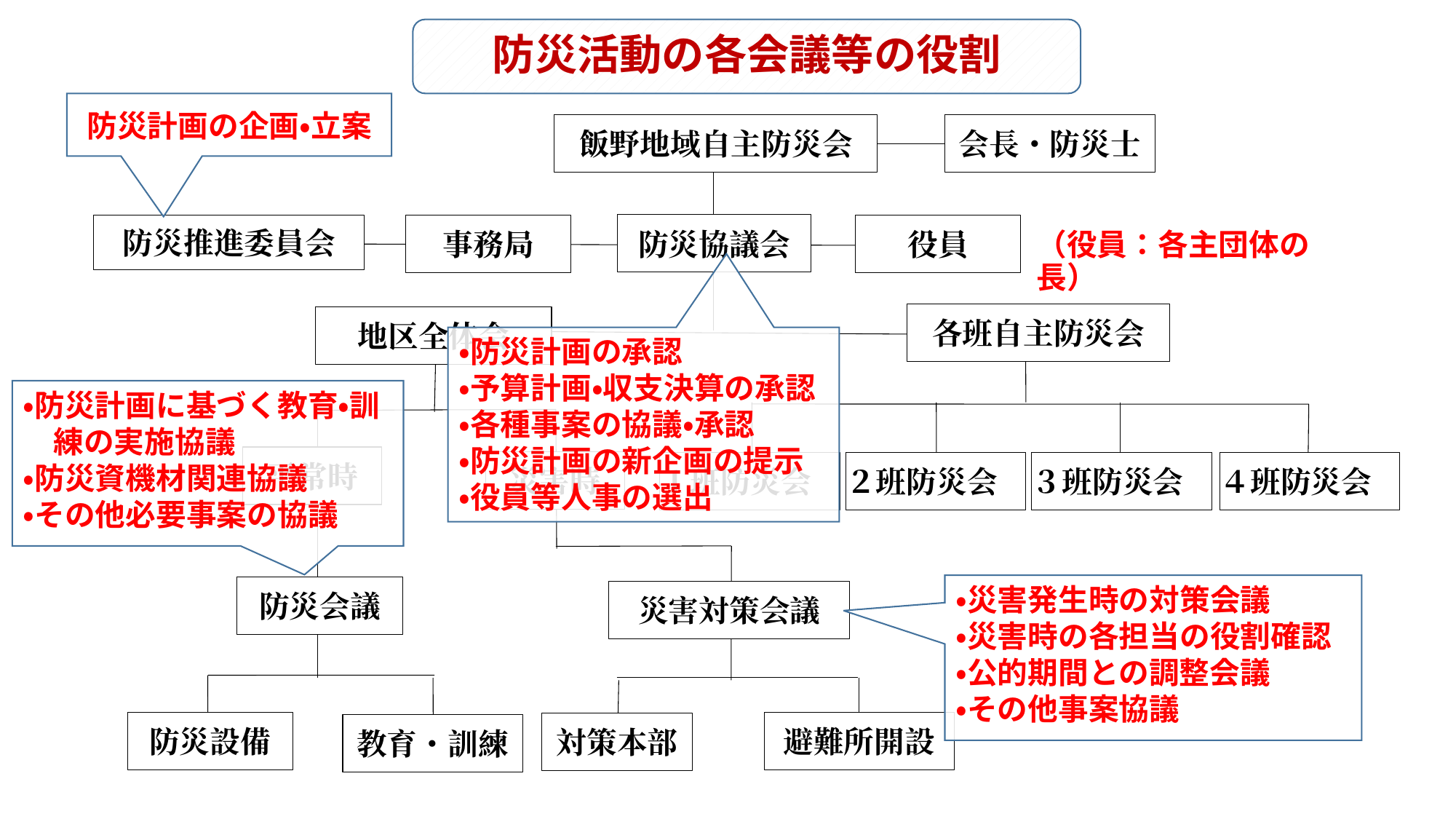

# 防災活動の各会議等の役割
防災計画の企画・立案
飯野地域自主防災会
会長・防災士
防災協議会
防災推進委員会
事務局
役員
各班自主防災会
地区全体会
平常時
災害時
３班防災会
４班防災会
１班防災会
２班防災会
防災会議
災害対策会議
防災設備
避難所開設
対策本部
教育・訓練
（役員：各主団体の長）
・防災計画の承認
・予算計画・収支決算の承認
・各種事案の協議・承認
・防災計画の新企画の提示
・役員等人事の選出
・防災計画に基づく教育・訓
　練の実施協議
・防災資機材関連協議
・その他必要事案の協議
・災害発生時の対策会議
・災害時の各担当の役割確認
・公的期間との調整会議
・その他事案協議
9